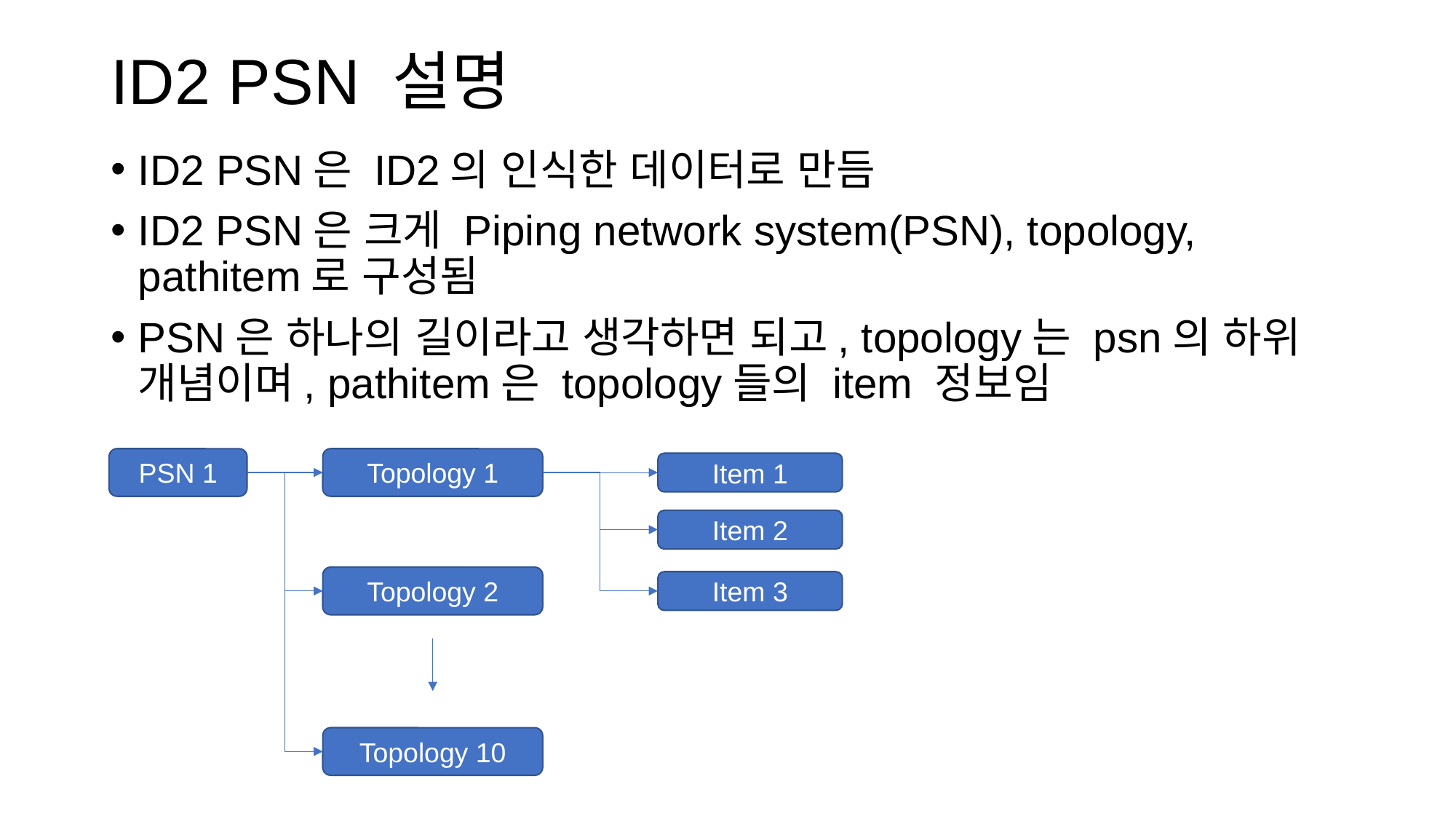

# ID2 PSN 설명
ID2 PSN은 ID2의 인식한 데이터로 만듬
ID2 PSN은 크게 Piping network system(PSN), topology, pathitem로 구성됨
PSN은 하나의 길이라고 생각하면 되고, topology는 psn의 하위 개념이며, pathitem은 topology들의 item 정보임

Topology 1
PSN 1
Item 1
Item 2
Topology 2
Item 3
Topology 10